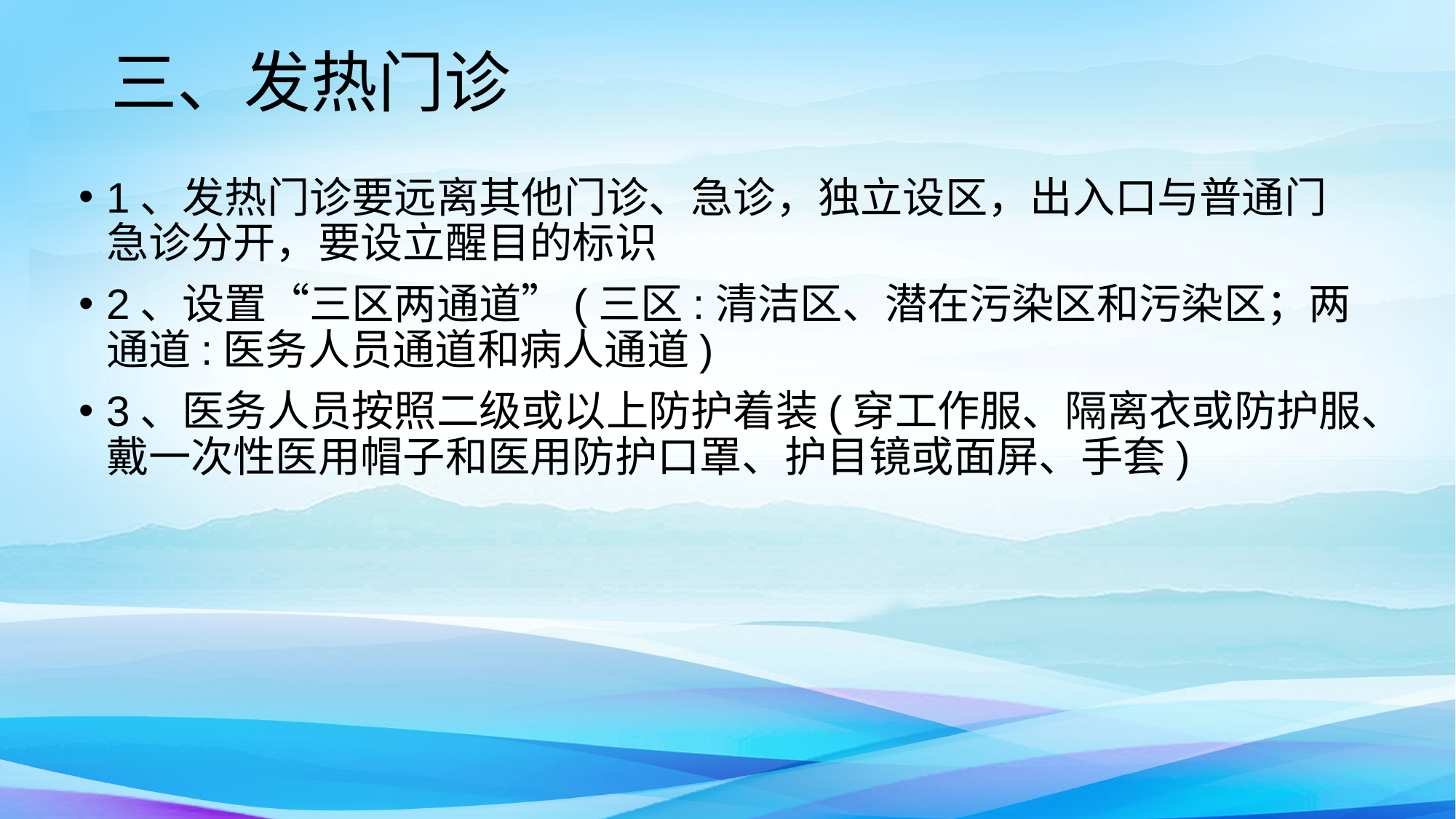

# 三、发热门诊
1、发热门诊要远离其他门诊、急诊，独立设区，出入口与普通门急诊分开，要设立醒目的标识
2、设置“三区两通道”(三区:清洁区、潜在污染区和污染区；两通道:医务人员通道和病人通道)
3、医务人员按照二级或以上防护着装(穿工作服、隔离衣或防护服、戴一次性医用帽子和医用防护口罩、护目镜或面屏、手套)